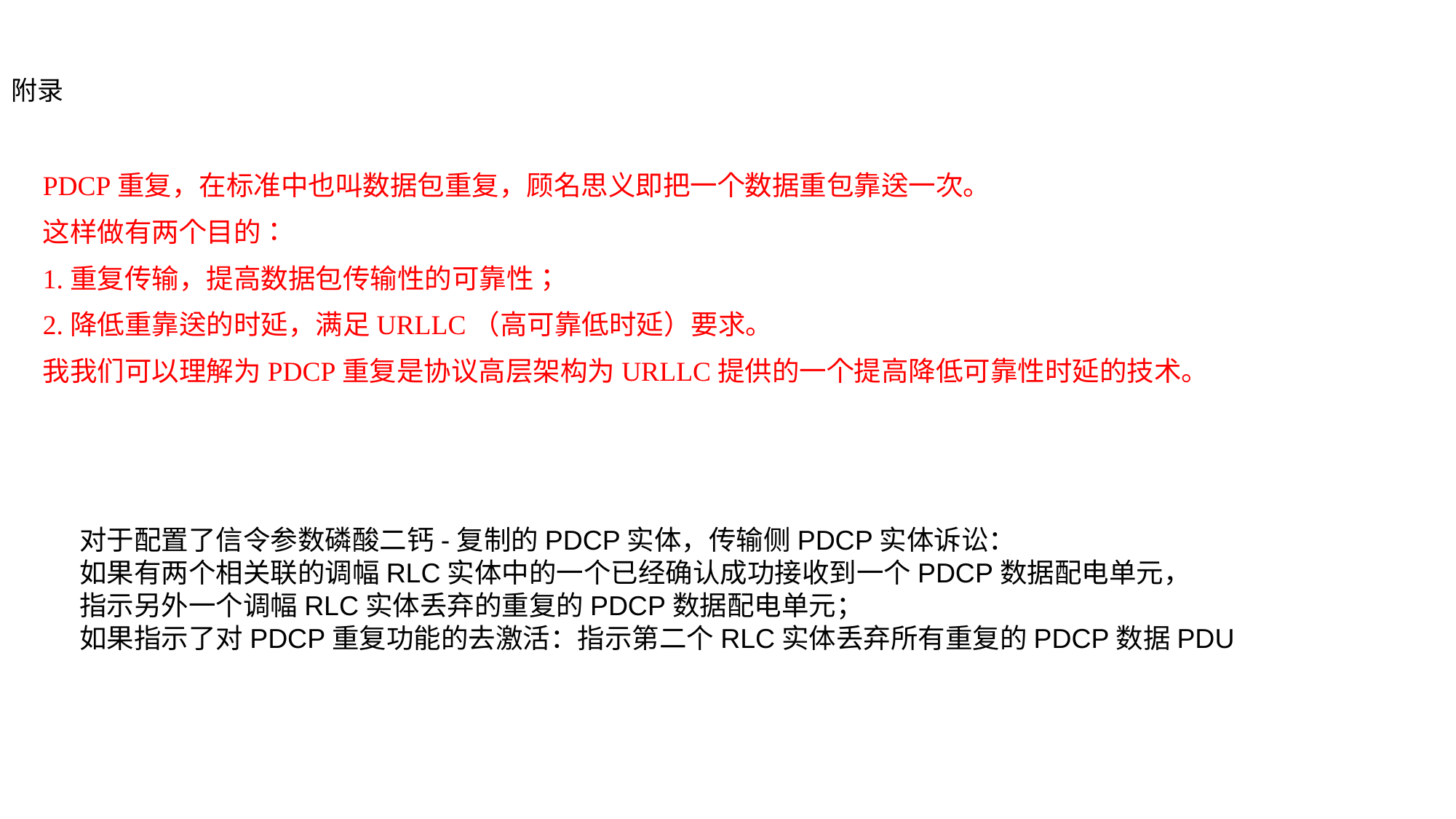

附录

#
PDCP重复，在标准中也叫数据包重复，顾名思义即把一个数据重包靠送一次。
这样做有两个目的：
1.重复传输，提高数据包传输性的可靠性；
2.降低重靠送的时延，满足URLLC（高可靠低时延）要求。
我我们可以理解为PDCP重复是协议高层架构为URLLC提供的一个提高降低可靠性时延的技术。

对于配置了信令参数磷酸二钙-复制的PDCP实体，传输侧PDCP实体诉讼：
如果有两个相关联的调幅RLC实体中的一个已经确认成功接收到一个PDCP数据配电单元，
指示另外一个调幅RLC实体丢弃的重复的PDCP数据配电单元；
如果指示了对PDCP重复功能的去激活：指示第二个RLC实体丢弃所有重复的PDCP数据PDU